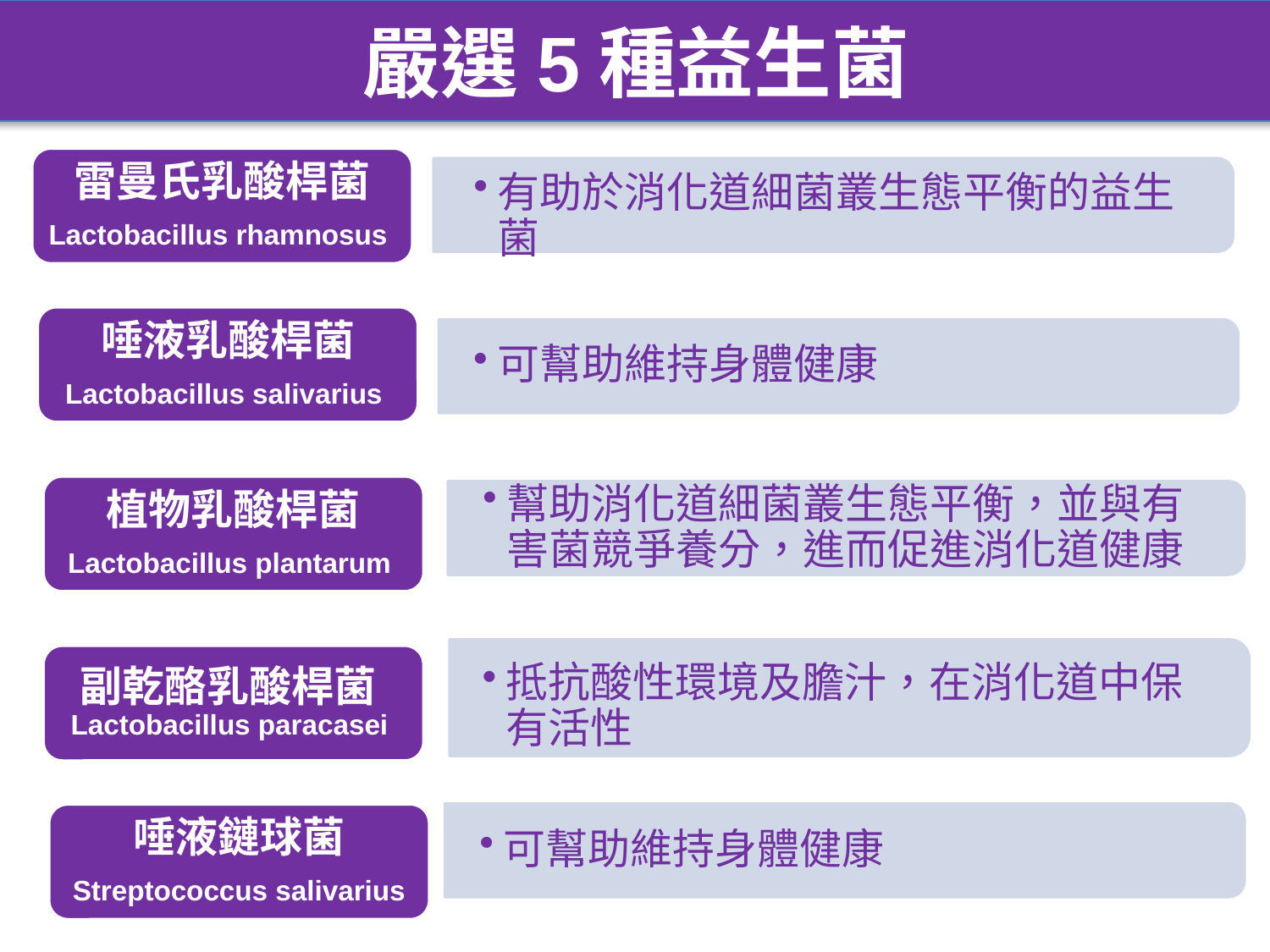

嚴選5種益生菌

雷曼氏乳酸桿菌
Lactobacillus rhamnosus

有助於消化道細菌叢生態平衡的益生菌

唾液乳酸桿菌
Lactobacillus salivarius

可幫助維持身體健康

植物乳酸桿菌
Lactobacillus plantarum

幫助消化道細菌叢生態平衡，並與有害菌競爭養分，進而促進消化道健康

抵抗酸性環境及膽汁，在消化道中保有活性

副乾酪乳酸桿菌Lactobacillus paracasei

唾液鏈球菌
Streptococcus salivarius

可幫助維持身體健康